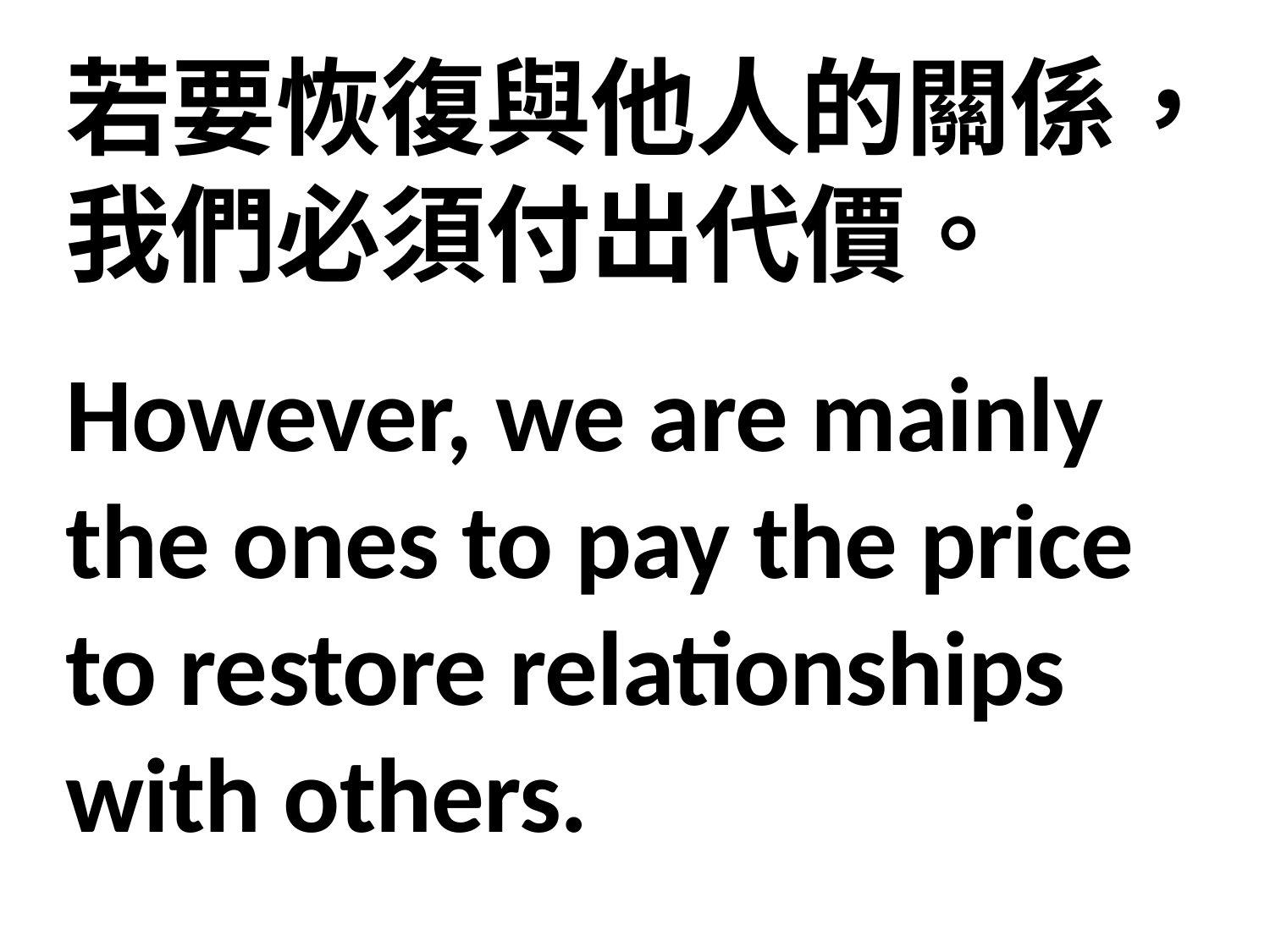

若要恢復與他人的關係，我們必須付出代價。

However, we are mainly the ones to pay the price to restore relationships with others.